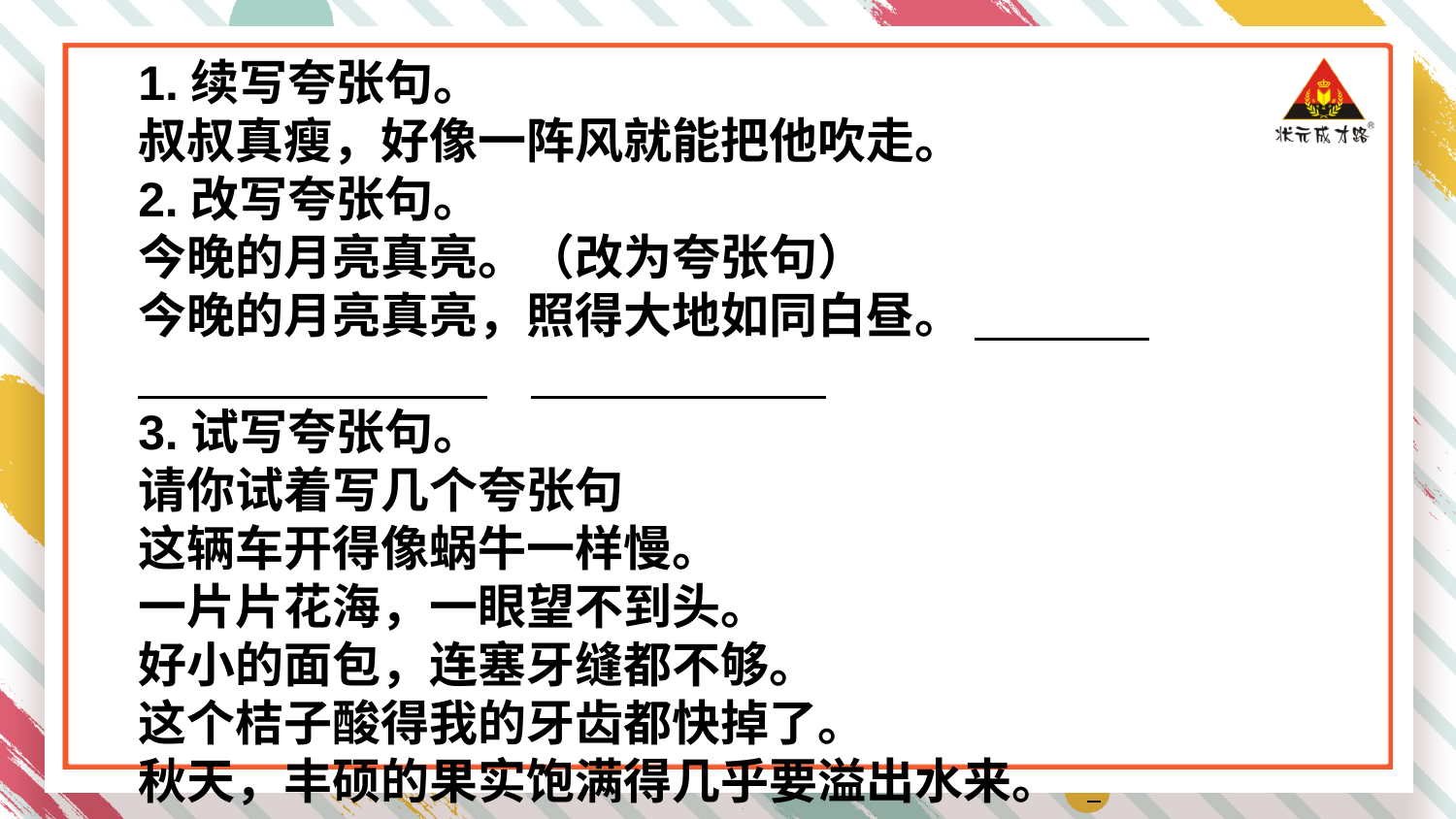

1.续写夸张句。
叔叔真瘦，好像一阵风就能把他吹走。
2.改写夸张句。
今晚的月亮真亮。（改为夸张句）
今晚的月亮真亮，照得大地如同白昼。
3.试写夸张句。
请你试着写几个夸张句
这辆车开得像蜗牛一样慢。
一片片花海，一眼望不到头。
好小的面包，连塞牙缝都不够。
这个桔子酸得我的牙齿都快掉了。
秋天，丰硕的果实饱满得几乎要溢出水来。